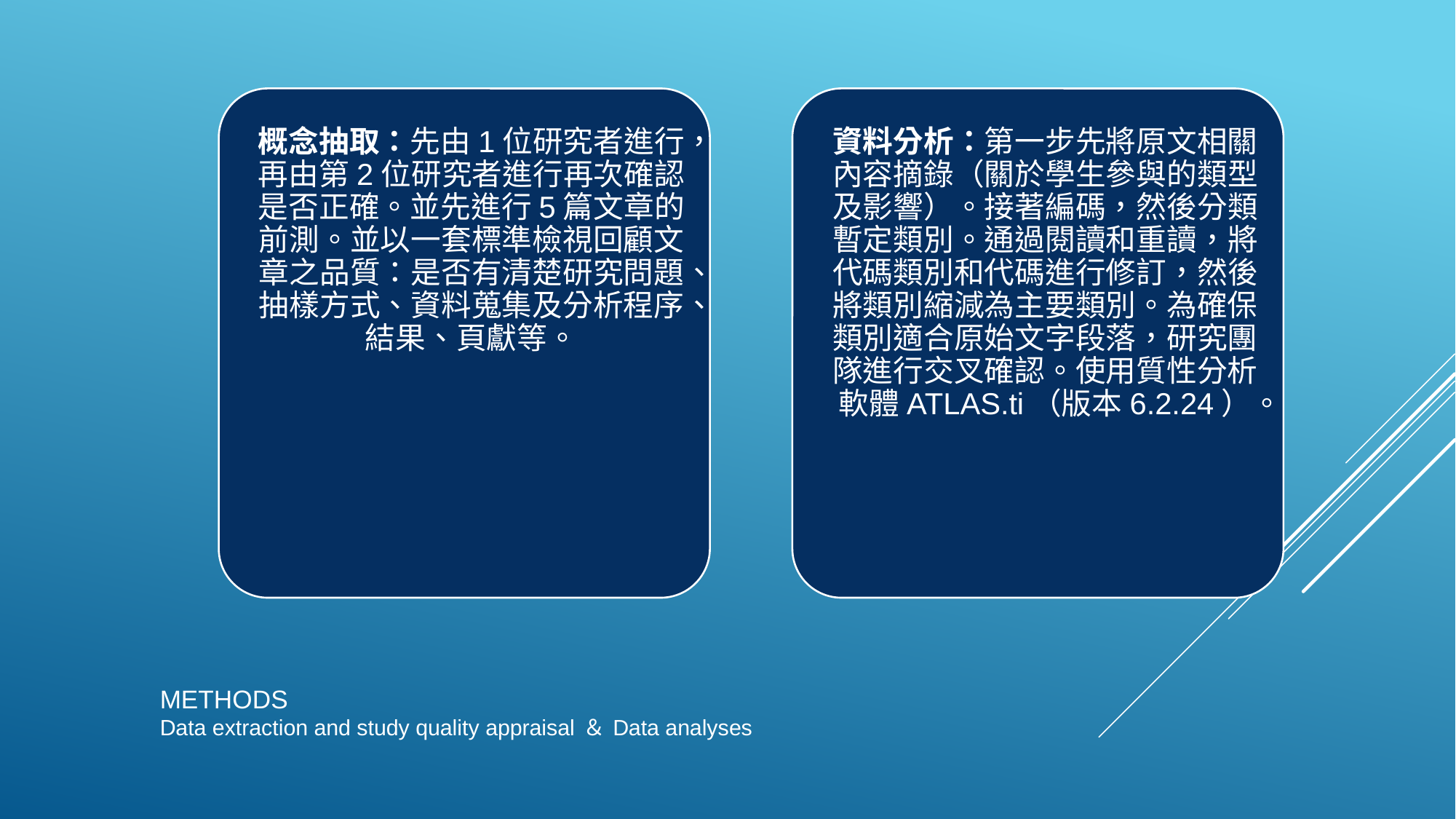

概念抽取：先由1位研究者進行，再由第2位研究者進行再次確認是否正確。並先進行5篇文章的前測。並以一套標準檢視回顧文章之品質：是否有清楚研究問題、抽樣方式、資料蒐集及分析程序、結果、頁獻等。
資料分析：第一步先將原文相關內容摘錄（關於學生參與的類型及影響）。接著編碼，然後分類暫定類別。通過閱讀和重讀，將代碼類別和代碼進行修訂，然後將類別縮減為主要類別。為確保類別適合原始文字段落，研究團隊進行交叉確認。使用質性分析軟體ATLAS.ti（版本6.2.24）。
# METHODS Data extraction and study quality appraisal ＆ Data analyses